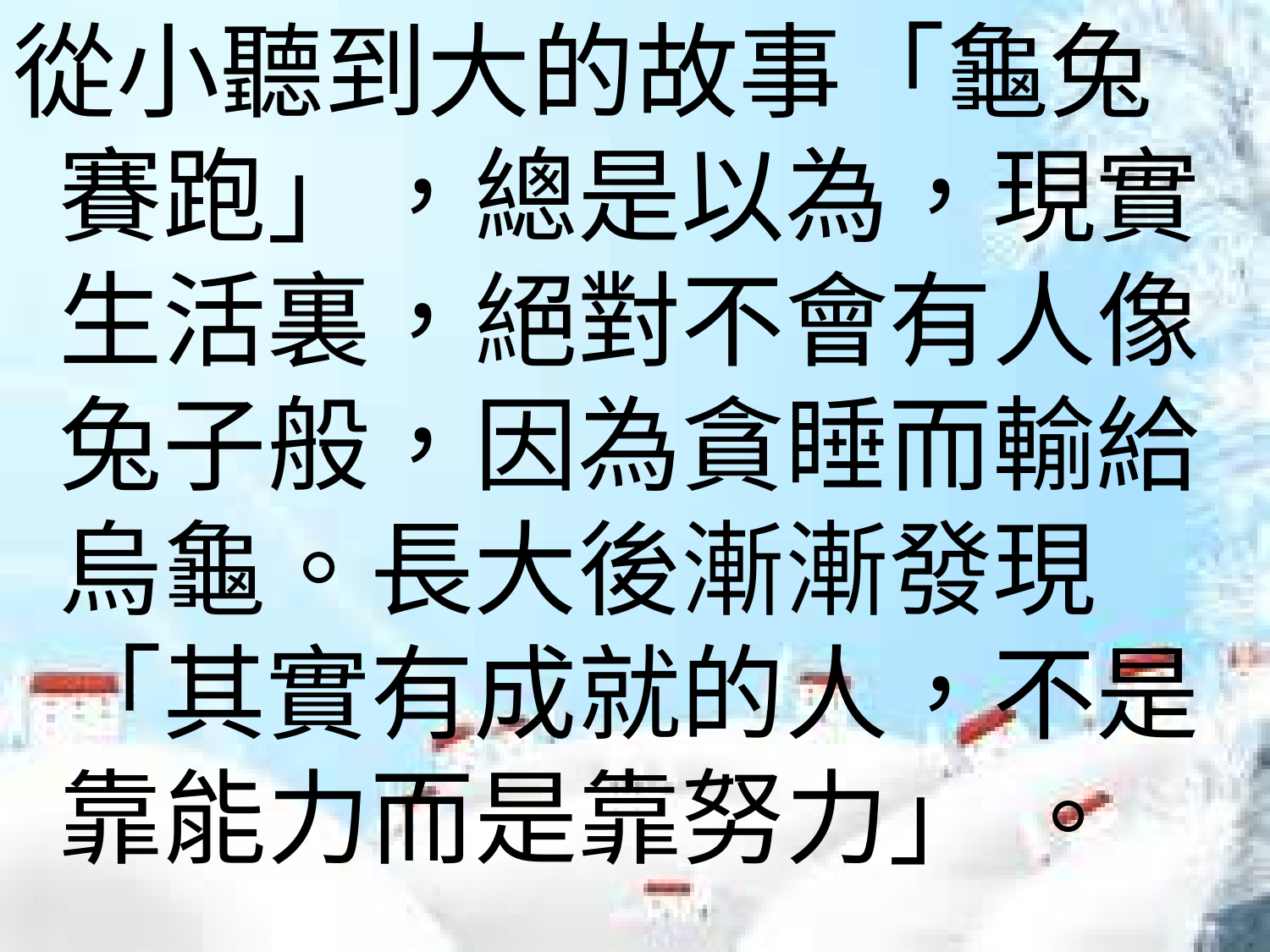

從小聽到大的故事「龜兔賽跑」，總是以為，現實生活裏，絕對不會有人像兔子般，因為貪睡而輸給烏龜。長大後漸漸發現「其實有成就的人，不是靠能力而是靠努力」 。